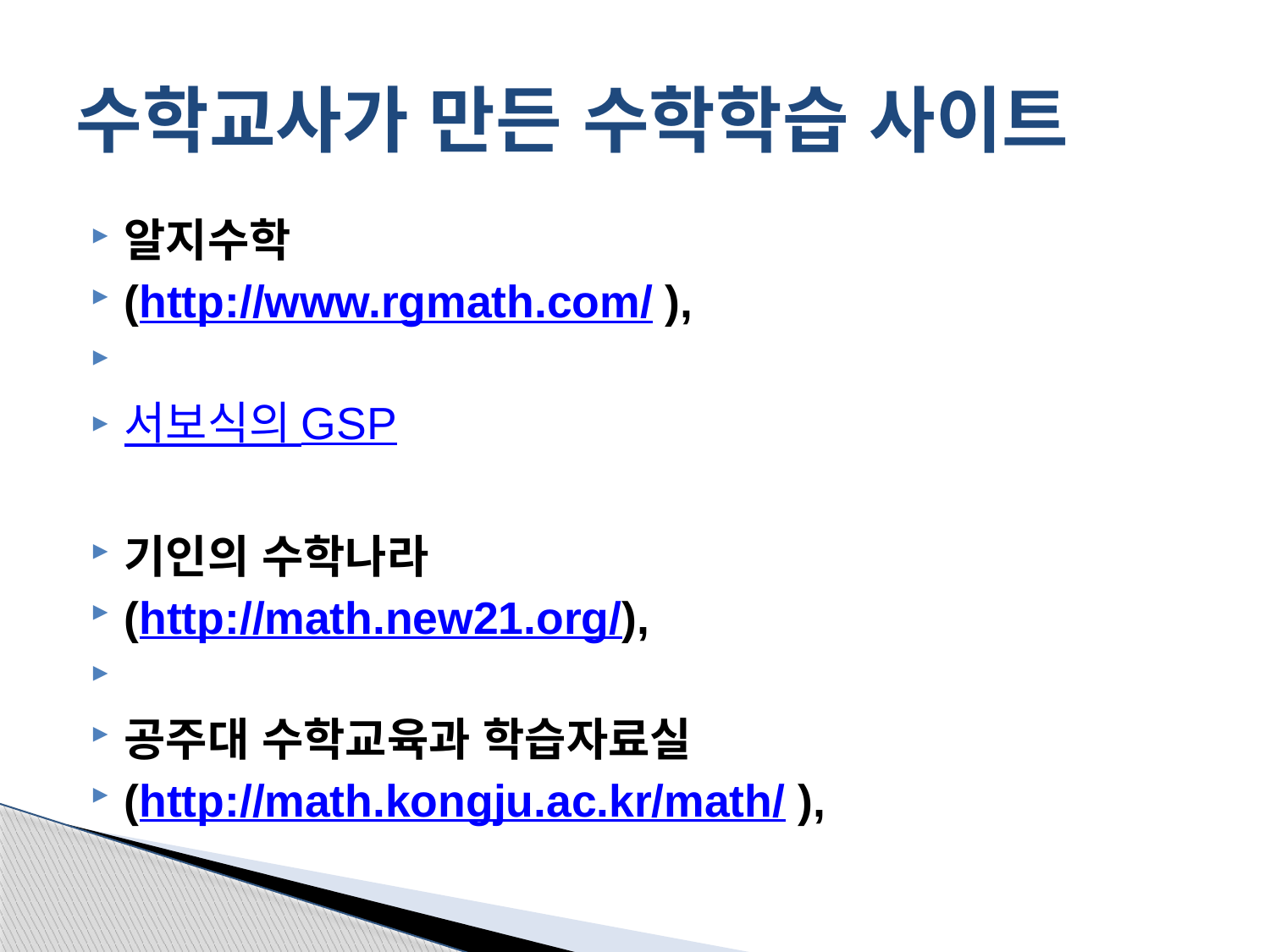

# 수학교사가 만든 수학학습 사이트
알지수학
(http://www.rgmath.com/ ),

서보식의 GSP

기인의 수학나라
(http://math.new21.org/),

공주대 수학교육과 학습자료실
(http://math.kongju.ac.kr/math/ ),